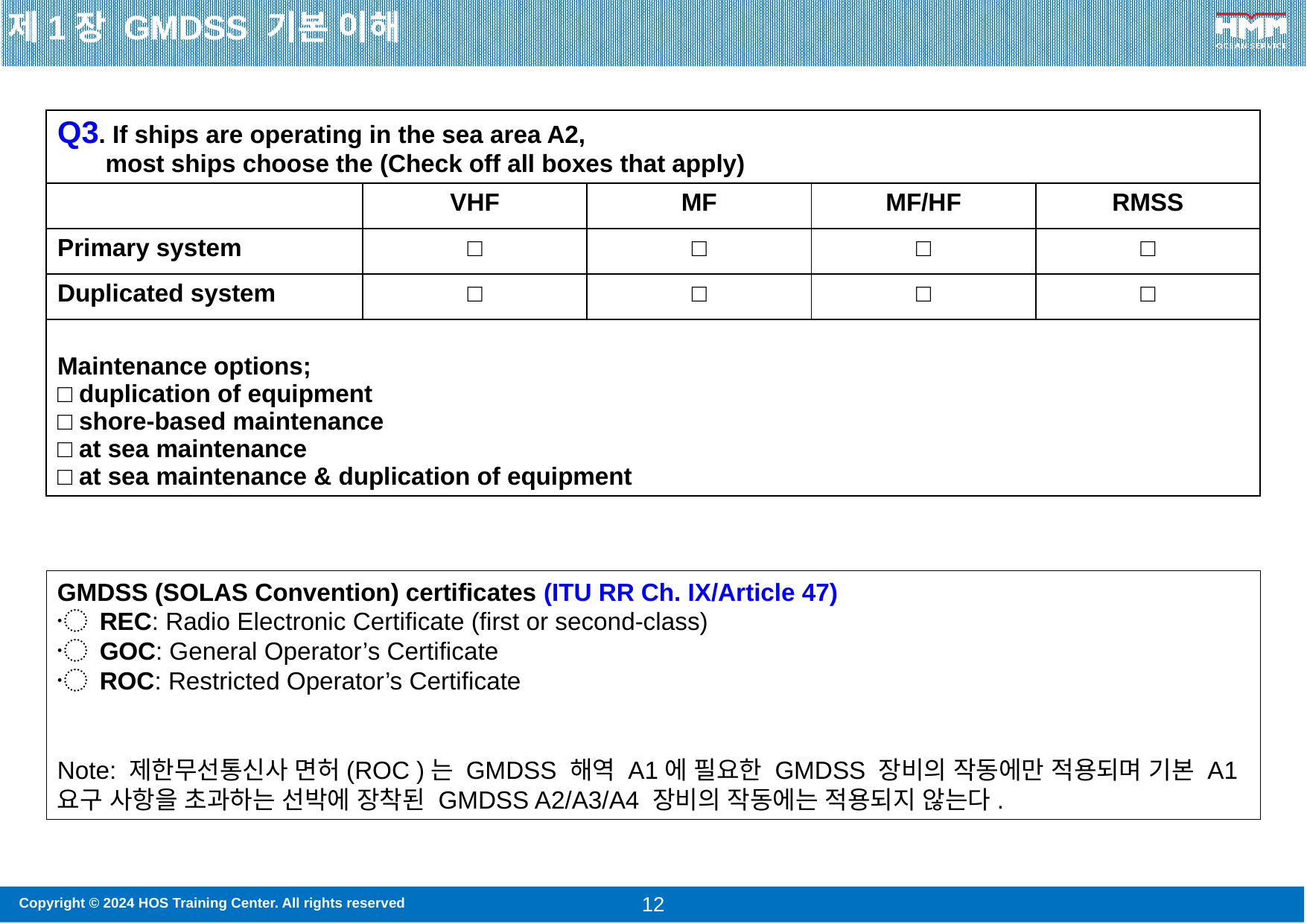

제1장 GMDSS 기본 이해
| Q3. If ships are operating in the sea area A2, most ships choose the (Check off all boxes that apply) |  |  |  |  |
| --- | --- | --- | --- | --- |
|  | VHF | MF | MF/HF | RMSS |
| Primary system | □ | □ | □ | □ |
| Duplicated system | □ | □ | □ | □ |
| Maintenance options; □ duplication of equipment □ shore-based maintenance □ at sea maintenance □ at sea maintenance & duplication of equipment |  |  |  |  |
GMDSS (SOLAS Convention) certificates (ITU RR Ch. IX/Article 47)
〮 REC: Radio Electronic Certificate (first or second-class)
〮 GOC: General Operator’s Certificate
〮 ROC: Restricted Operator’s Certificate

Note: 제한무선통신사 면허(ROC )는 GMDSS 해역 A1에 필요한 GMDSS 장비의 작동에만 적용되며 기본 A1 요구 사항을 초과하는 선박에 장착된 GMDSS A2/A3/A4 장비의 작동에는 적용되지 않는다.
12